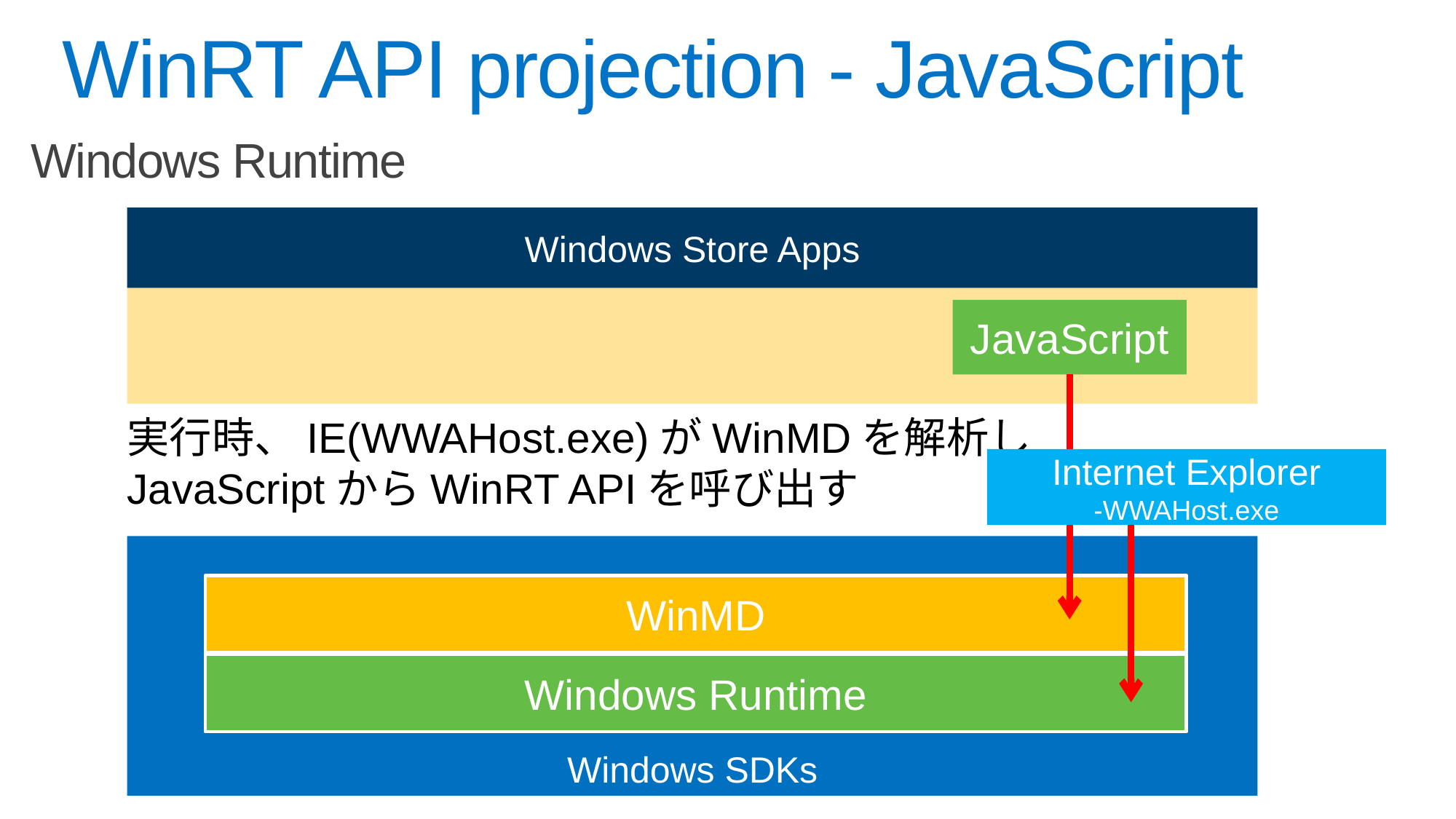

# WinRT API projection - JavaScript
Windows Runtime
Windows Store Apps

JavaScript
実行時、IE(WWAHost.exe)がWinMDを解析し
JavaScriptからWinRT APIを呼び出す
Internet Explorer
-WWAHost.exe
Windows SDKs
WinMD
Windows Runtime